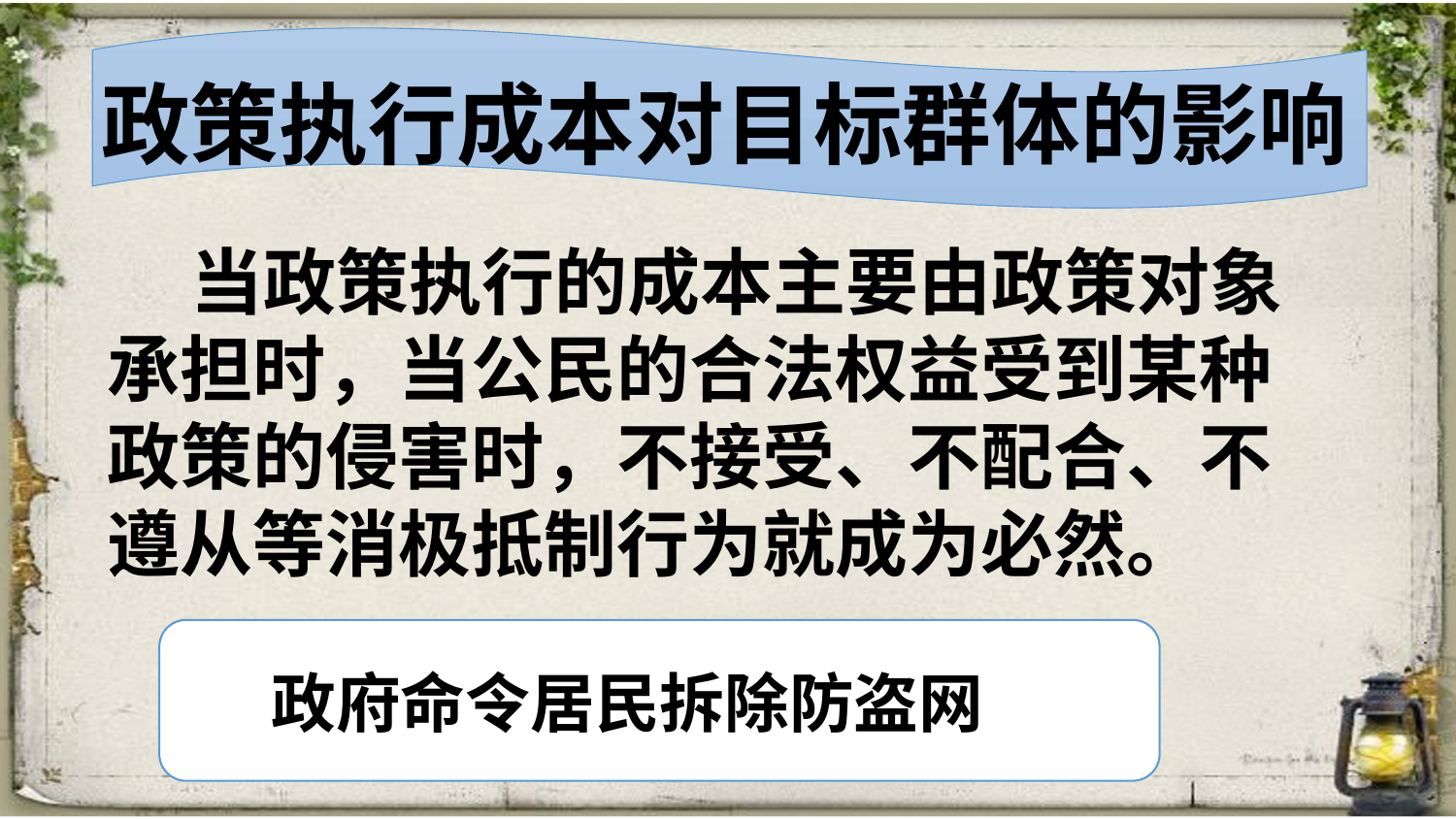

政策执行成本对目标群体的影响
    当政策执行的成本主要由政策对象承担时，当公民的合法权益受到某种政策的侵害时，不接受、不配合、不遵从等消极抵制行为就成为必然。

政府命令居民拆除防盗网